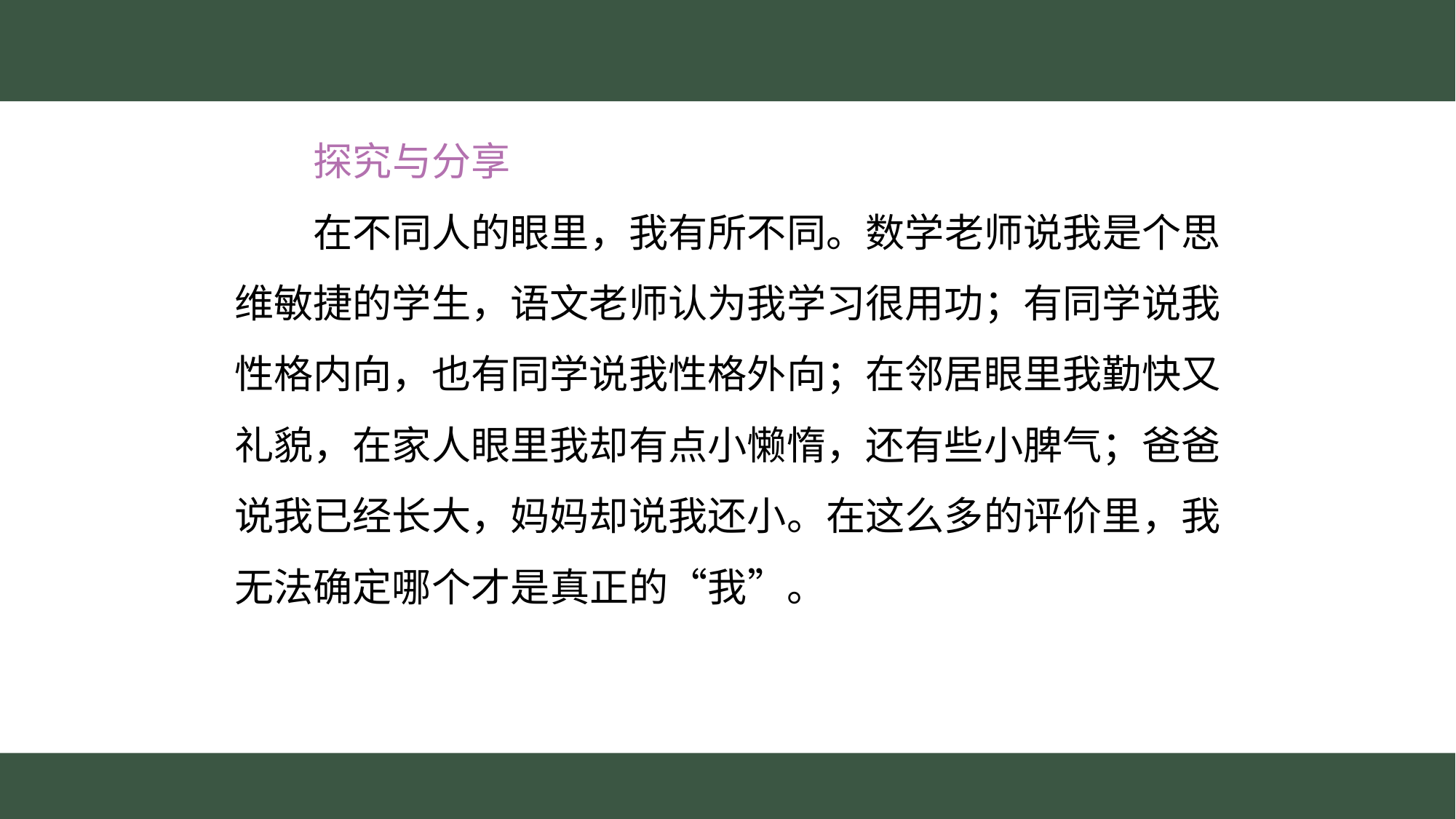

探究与分享
　　在不同人的眼里，我有所不同。数学老师说我是个思
维敏捷的学生，语文老师认为我学习很用功；有同学说我
性格内向，也有同学说我性格外向；在邻居眼里我勤快又
礼貌，在家人眼里我却有点小懒惰，还有些小脾气；爸爸
说我已经长大，妈妈却说我还小。在这么多的评价里，我
无法确定哪个才是真正的“我”。